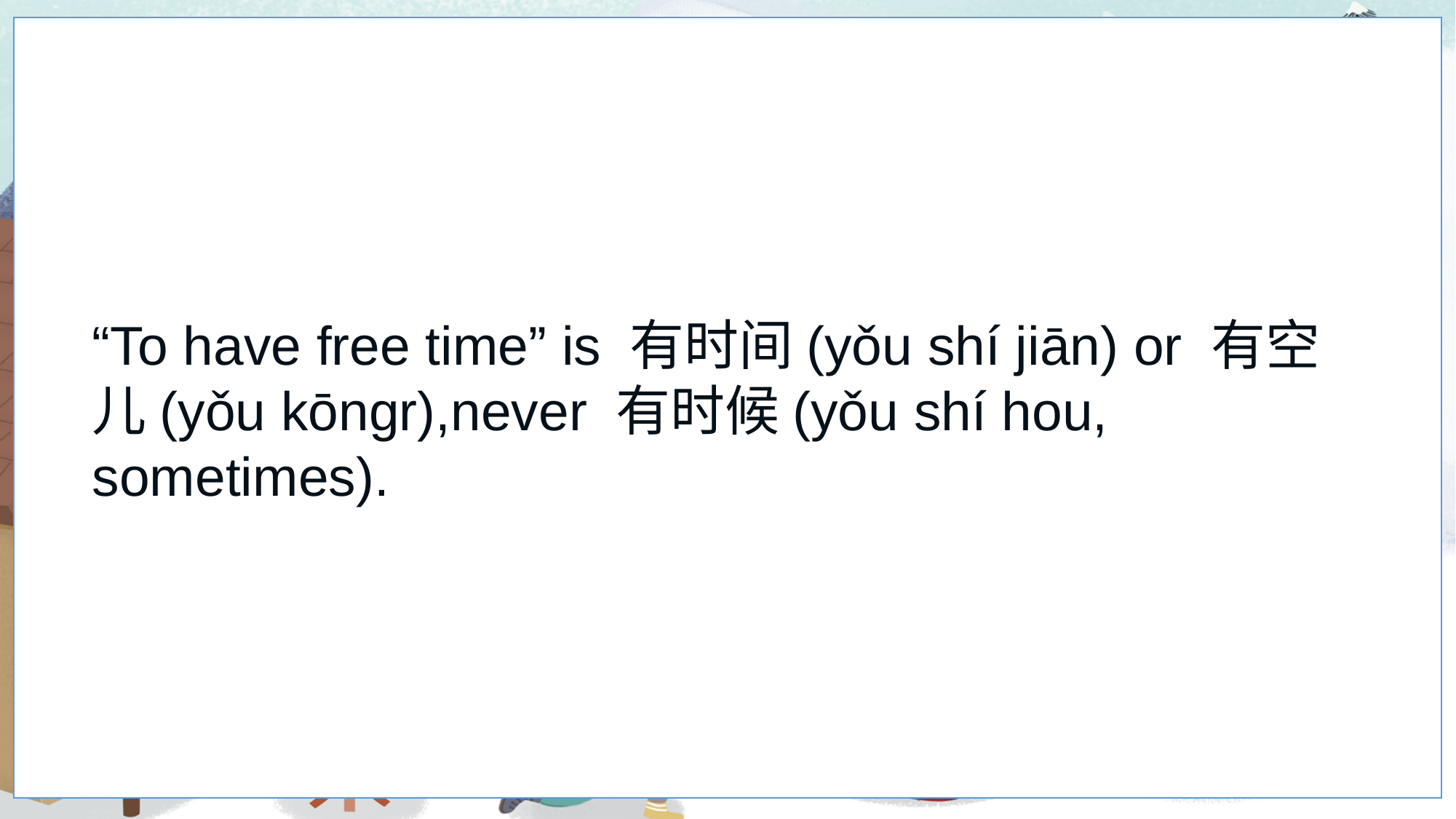

“To have free time” is 有时间(yǒu shí jiān) or 有空儿(yǒu kōngr),never 有时候(yǒu shí hou, sometimes).